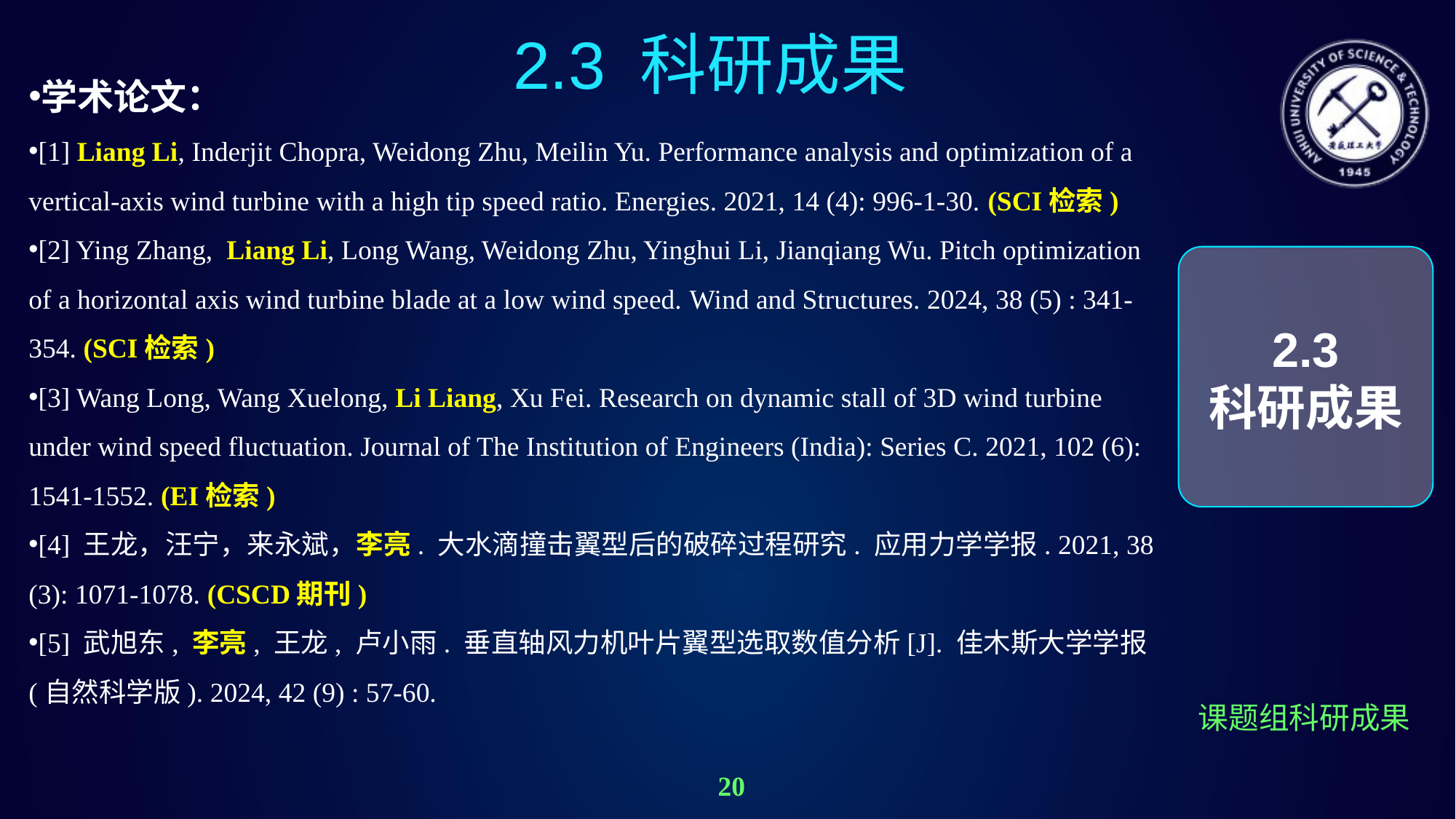

2.3 科研成果

学术论文：
[1] Liang Li, Inderjit Chopra, Weidong Zhu, Meilin Yu. Performance analysis and optimization of a vertical-axis wind turbine with a high tip speed ratio. Energies. 2021, 14 (4): 996-1-30. (SCI检索)
[2] Ying Zhang,  Liang Li, Long Wang, Weidong Zhu, Yinghui Li, Jianqiang Wu. Pitch optimization of a horizontal axis wind turbine blade at a low wind speed. Wind and Structures. 2024, 38 (5) : 341-354. (SCI检索)
[3] Wang Long, Wang Xuelong, Li Liang, Xu Fei. Research on dynamic stall of 3D wind turbine under wind speed fluctuation. Journal of The Institution of Engineers (India): Series C. 2021, 102 (6): 1541-1552. (EI检索)
[4] 王龙，汪宁，来永斌，李亮. 大水滴撞击翼型后的破碎过程研究. 应用力学学报. 2021, 38 (3): 1071-1078. (CSCD期刊)
[5] 武旭东, 李亮, 王龙, 卢小雨. 垂直轴风力机叶片翼型选取数值分析[J]. 佳木斯大学学报(自然科学版). 2024, 42 (9) : 57-60.
2.3
科研成果

课题组科研成果
20